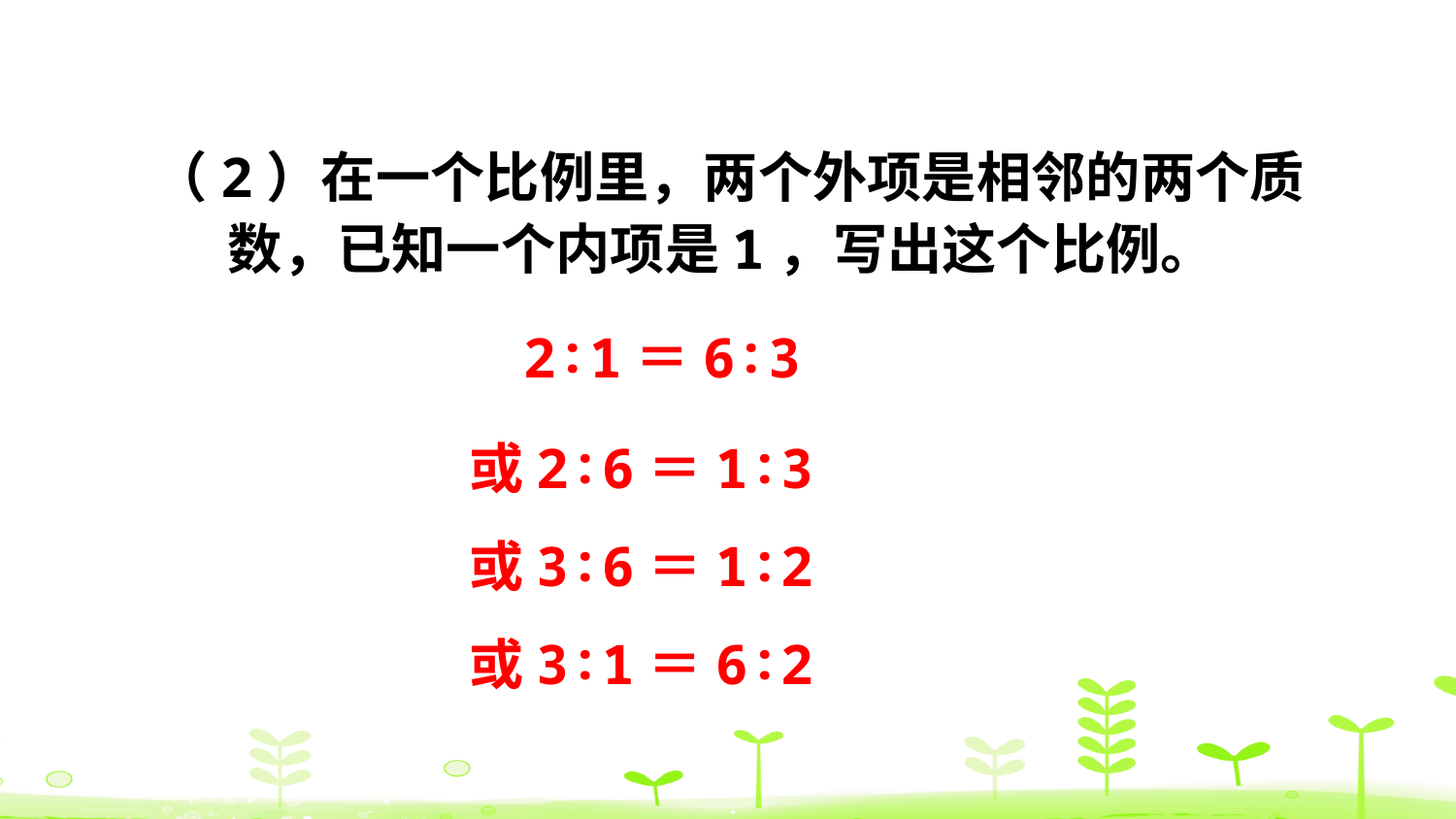

（2）在一个比例里，两个外项是相邻的两个质
     数，已知一个内项是1，写出这个比例。
2∶1＝6∶3
或2∶6＝1∶3
或3∶6＝1∶2
或3∶1＝6∶2